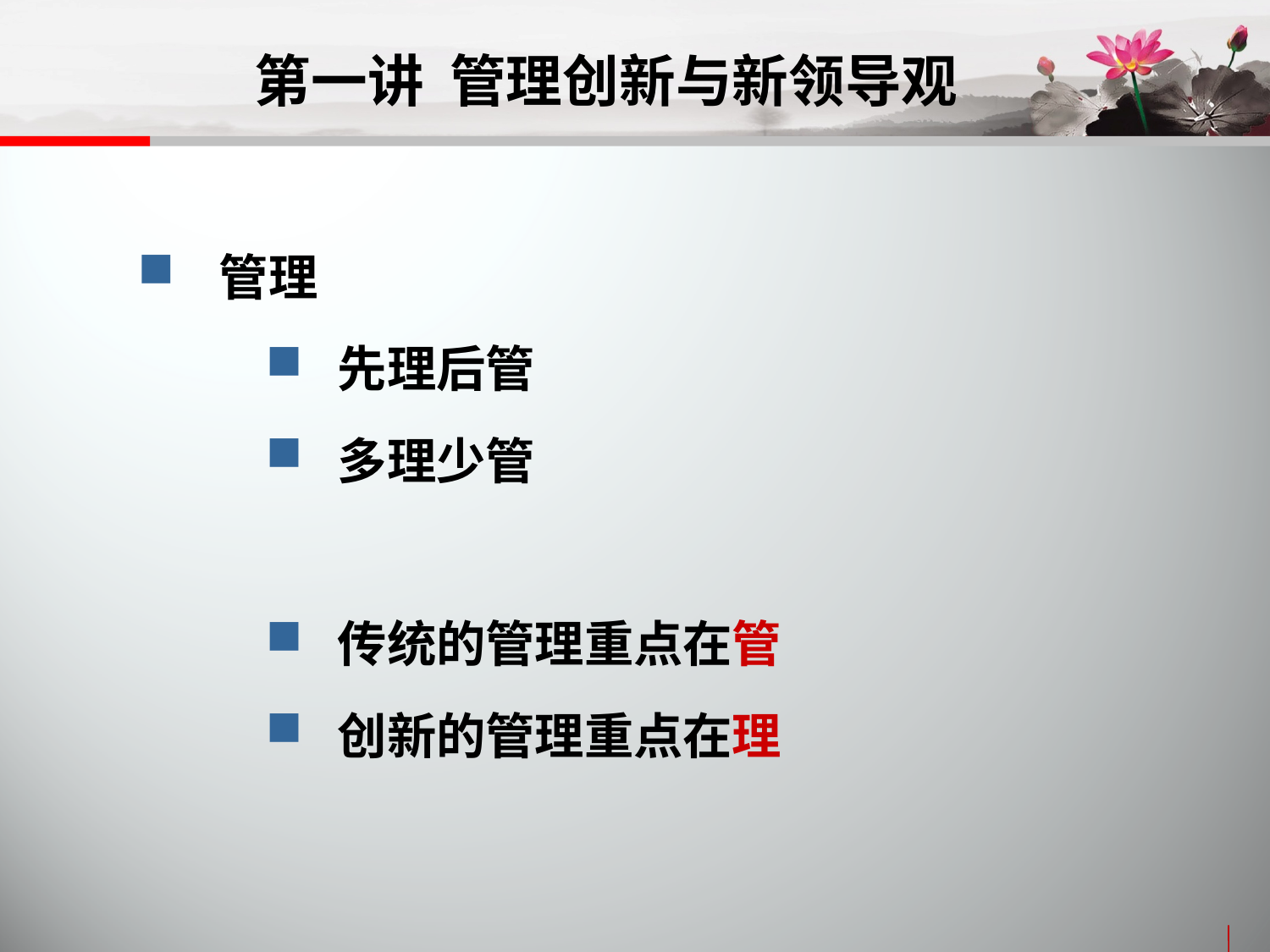

# 第一讲  管理创新与新领导观
  管理
  先理后管
  多理少管

  传统的管理重点在管
  创新的管理重点在理